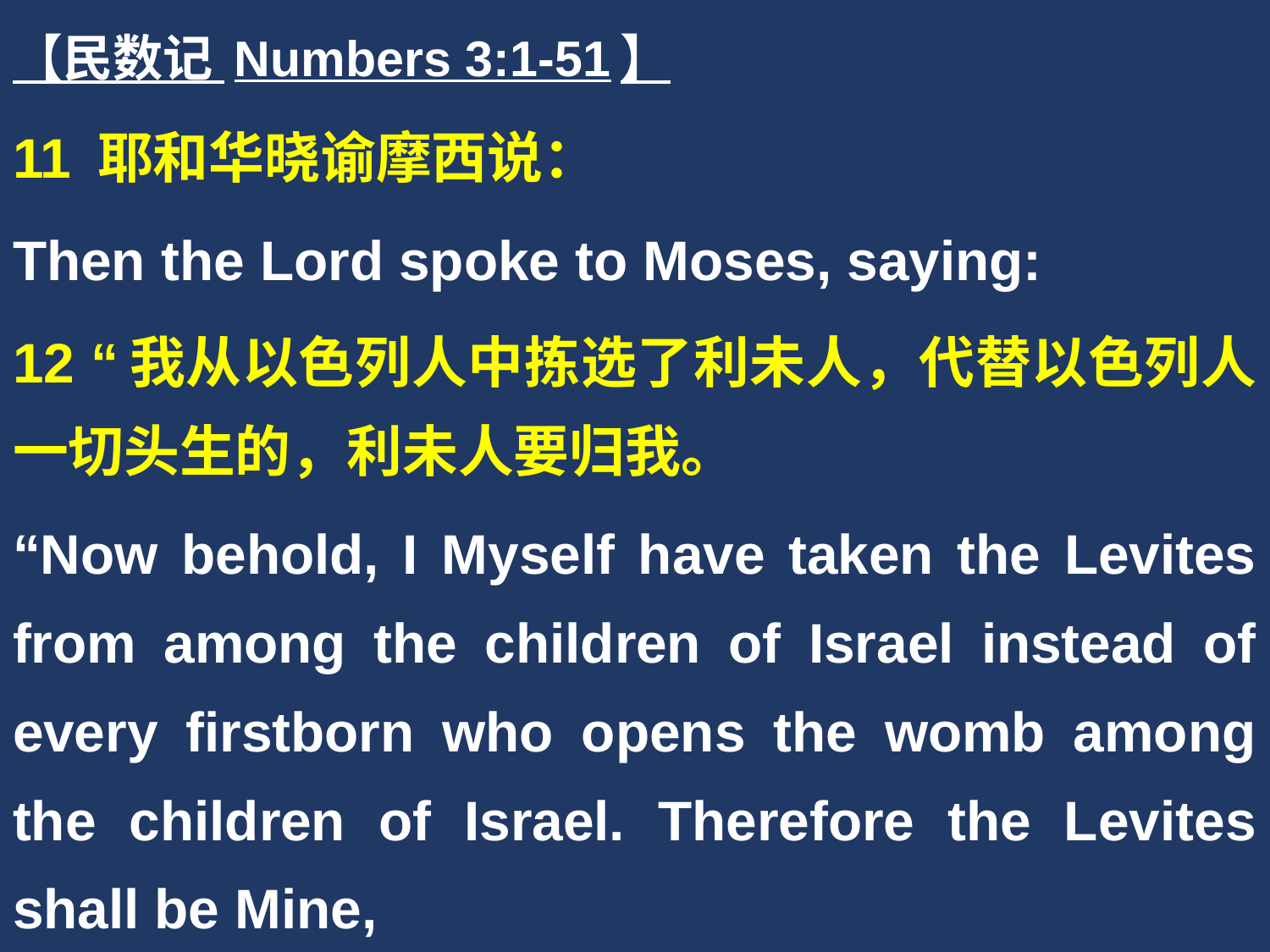

【民数记 Numbers 3:1-51】
11 耶和华晓谕摩西说：
Then the Lord spoke to Moses, saying:
12 “我从以色列人中拣选了利未人，代替以色列人一切头生的，利未人要归我。
“Now behold, I Myself have taken the Levites from among the children of Israel instead of every firstborn who opens the womb among the children of Israel. Therefore the Levites shall be Mine,